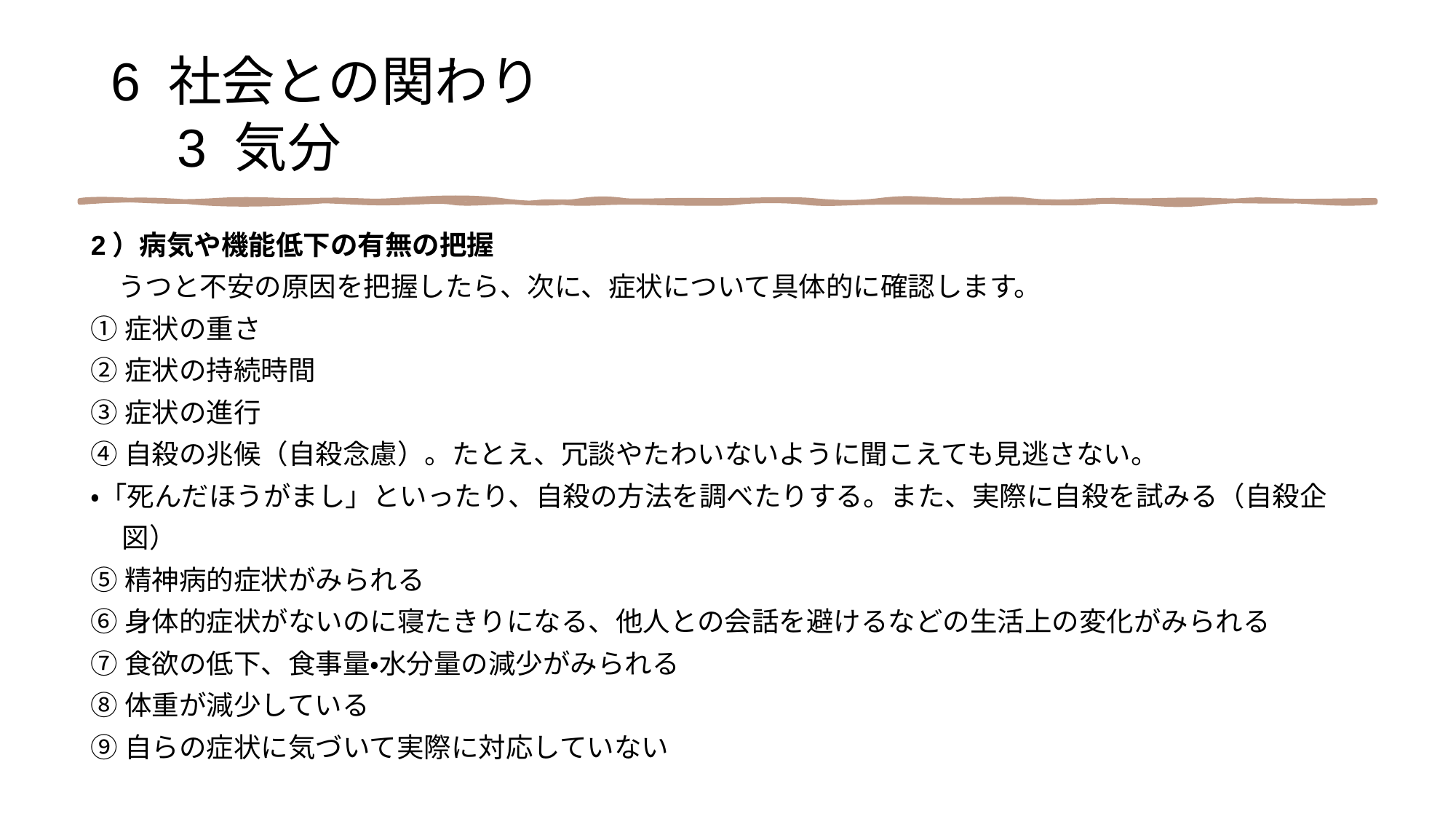

6 社会との関わり
　3 気分

2）病気や機能低下の有無の把握
　うつと不安の原因を把握したら、次に、症状について具体的に確認します。
①症状の重さ
②症状の持続時間
③症状の進行
④自殺の兆候（自殺念慮）。たとえ、冗談やたわいないように聞こえても見逃さない。
・「死んだほうがまし」といったり、自殺の方法を調べたりする。また、実際に自殺を試みる（自殺企
    図）
⑤精神病的症状がみられる
⑥身体的症状がないのに寝たきりになる、他人との会話を避けるなどの生活上の変化がみられる
⑦食欲の低下、食事量・水分量の減少がみられる
⑧体重が減少している
⑨自らの症状に気づいて実際に対応していない